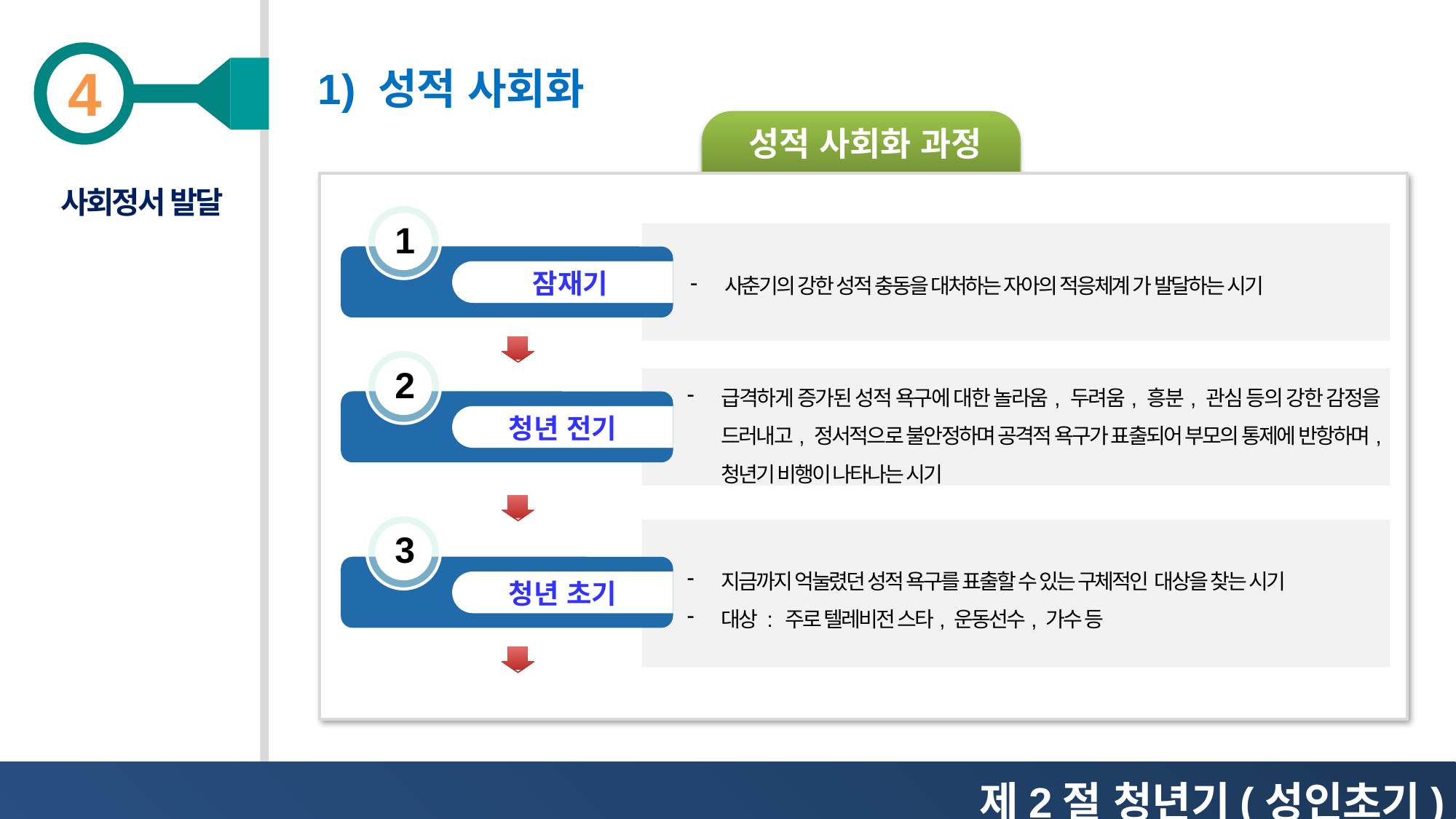

1) 성적 사회화

성적 사회화 과정
사회정서 발달

1

사춘기의 강한 성적 충동을 대처하는 자아의 적응체계 가 발달하는 시기
잠재기

2
급격하게 증가된 성적 욕구에 대한 놀라움, 두려움, 흥분, 관심 등의 강한 감정을 드러내고, 정서적으로 불안정하며 공격적 욕구가 표출되어 부모의 통제에 반항하며, 청년기 비행이 나타나는 시기

청년 전기

3
지금까지 억눌렸던 성적 욕구를 표출할 수 있는 구체적인  대상을 찾는 시기
대상 :  주로 텔레비전 스타, 운동선수, 가수 등
청년 초기

제2절 청년기(성인초기)